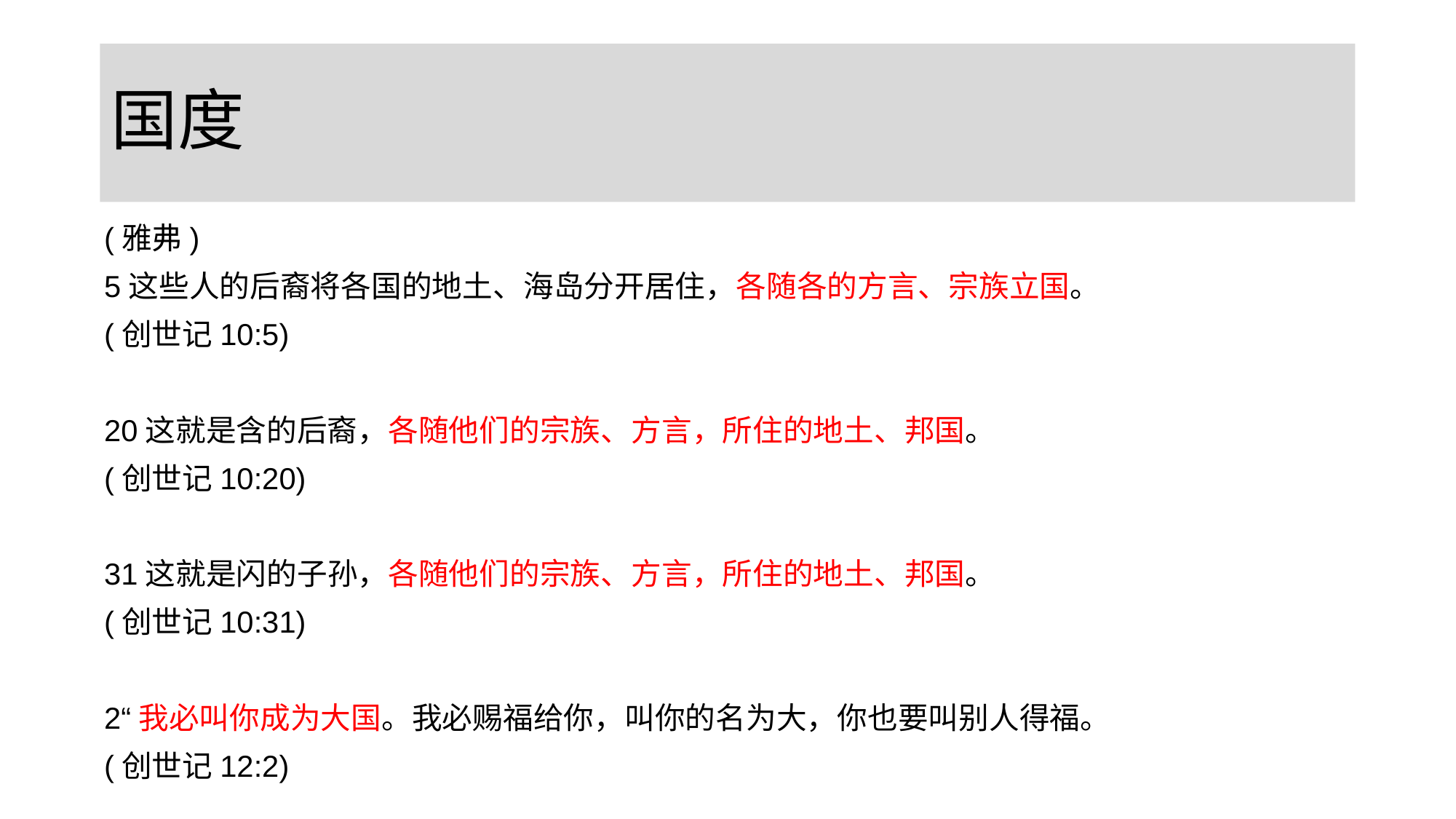

# 国度
(雅弗)
5这些人的后裔将各国的地土、海岛分开居住，各随各的方言、宗族立国。
(创世记10:5)

20这就是含的后裔，各随他们的宗族、方言，所住的地土、邦国。
(创世记10:20)

31这就是闪的子孙，各随他们的宗族、方言，所住的地土、邦国。
(创世记10:31)

2“我必叫你成为大国。我必赐福给你，叫你的名为大，你也要叫别人得福。
(创世记12:2)